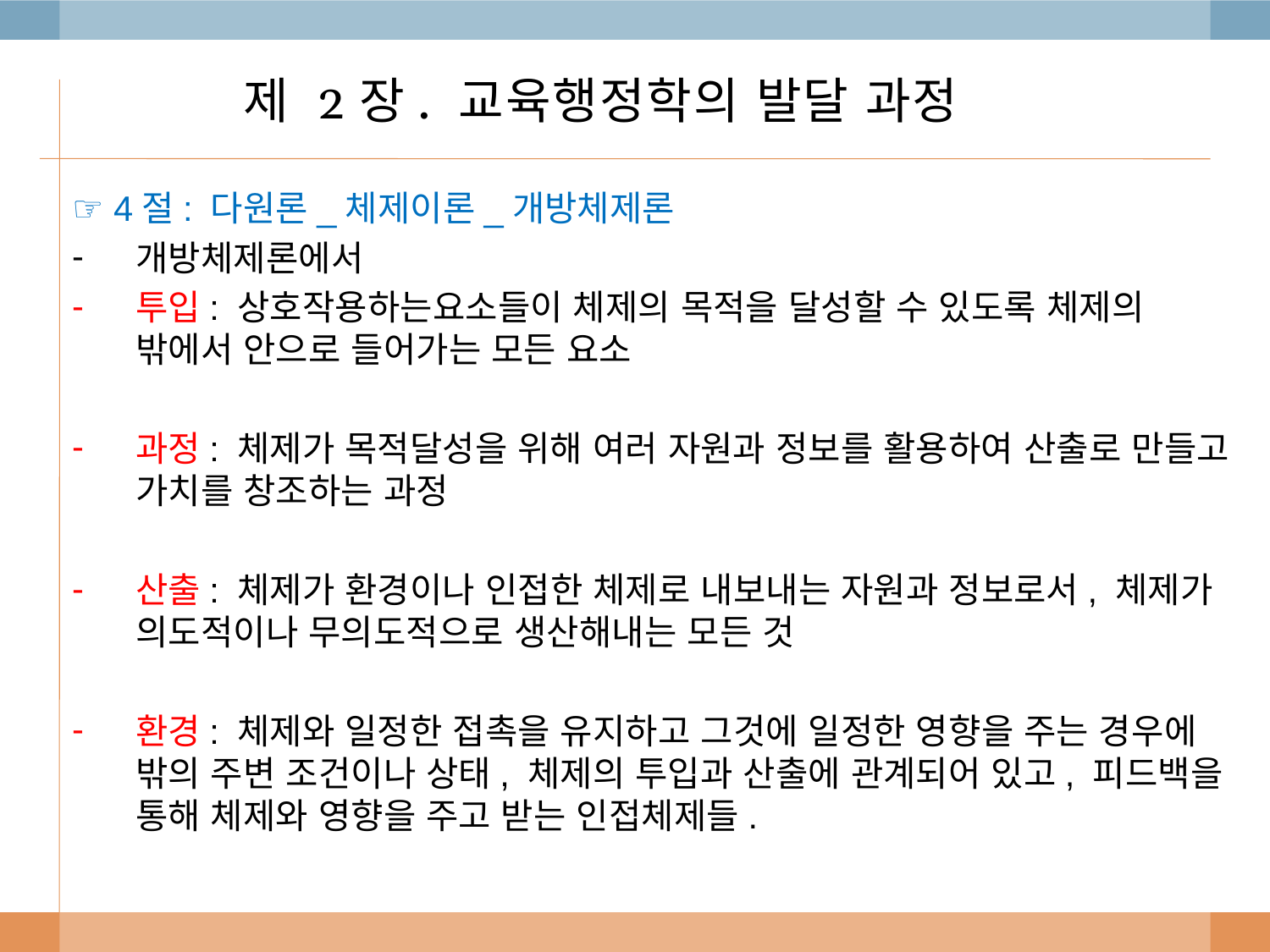

# 제 2장. 교육행정학의 발달 과정
☞ 4절: 다원론_체제이론_개방체제론
개방체제론에서
투입: 상호작용하는요소들이 체제의 목적을 달성할 수 있도록 체제의 밖에서 안으로 들어가는 모든 요소

과정: 체제가 목적달성을 위해 여러 자원과 정보를 활용하여 산출로 만들고 가치를 창조하는 과정

산출: 체제가 환경이나 인접한 체제로 내보내는 자원과 정보로서, 체제가 의도적이나 무의도적으로 생산해내는 모든 것

환경: 체제와 일정한 접촉을 유지하고 그것에 일정한 영향을 주는 경우에 밖의 주변 조건이나 상태, 체제의 투입과 산출에 관계되어 있고, 피드백을 통해 체제와 영향을 주고 받는 인접체제들.